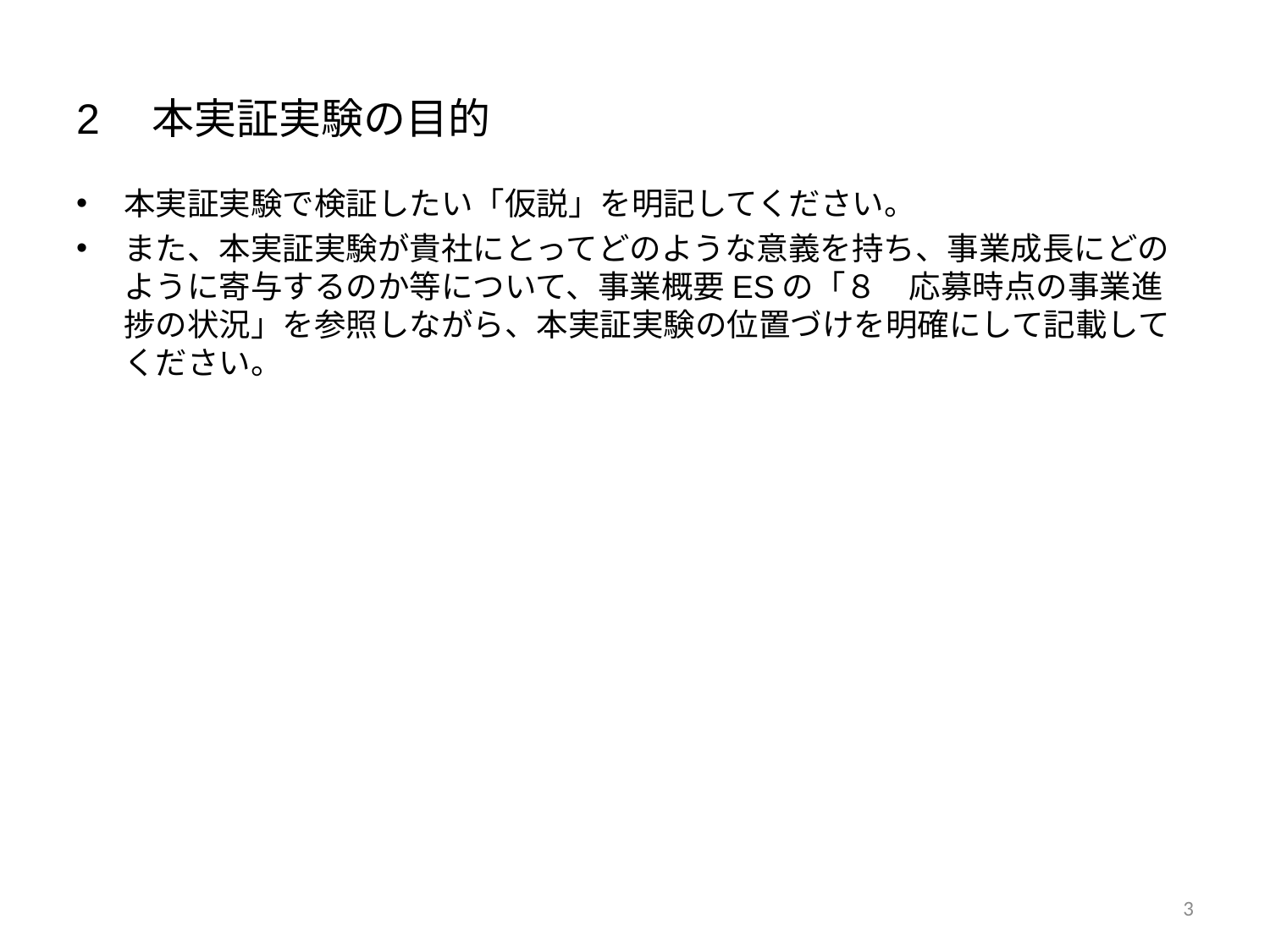

# 2　本実証実験の目的
本実証実験で検証したい「仮説」を明記してください。
また、本実証実験が貴社にとってどのような意義を持ち、事業成長にどのように寄与するのか等について、事業概要ESの「８　応募時点の事業進捗の状況」を参照しながら、本実証実験の位置づけを明確にして記載してください。
3